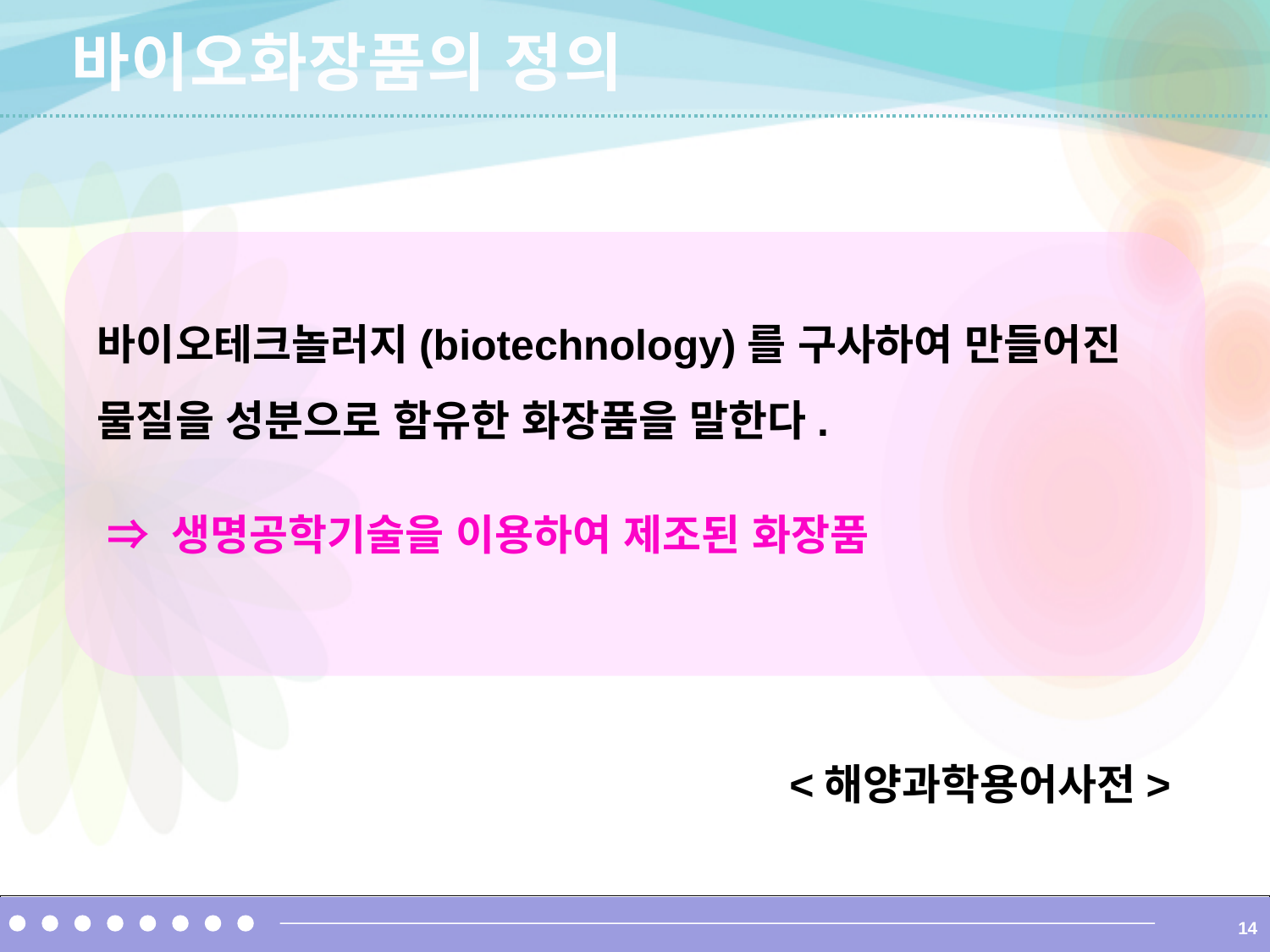

바이오화장품의 정의

바이오테크놀러지(biotechnology)를 구사하여 만들어진
물질을 성분으로 함유한 화장품을 말한다.
⇒ 생명공학기술을 이용하여 제조된 화장품
<해양과학용어사전>